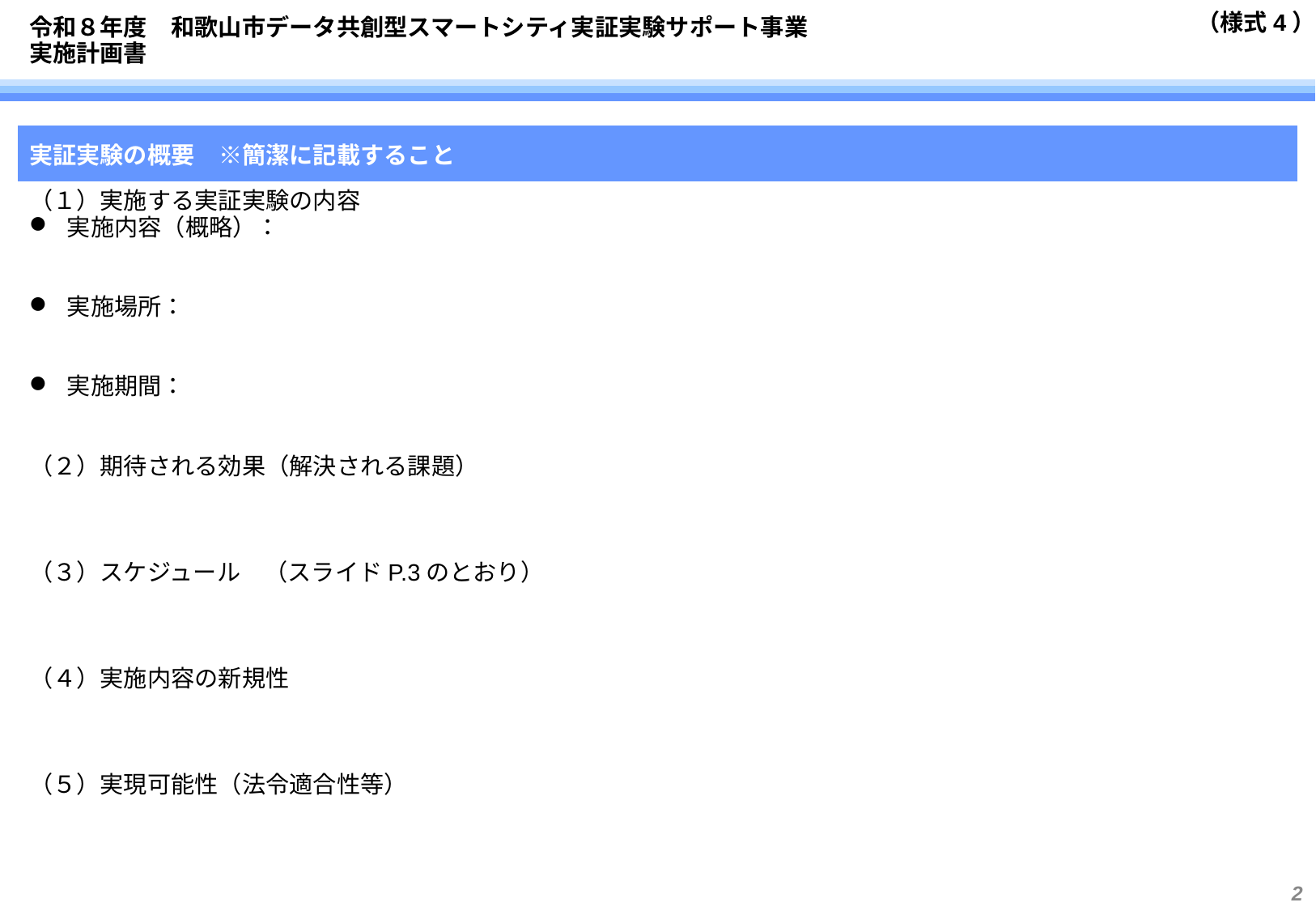

# 令和８年度　和歌山市データ共創型スマートシティ実証実験サポート事業 実施計画書
| 実証実験の概要　※簡潔に記載すること |
| --- |
| （１）実施する実証実験の内容 実施内容（概略）： 実施場所：　　 実施期間： （２）期待される効果（解決される課題） （３）スケジュール　（スライドP.3のとおり） （４）実施内容の新規性 （５）実現可能性（法令適合性等） |
2